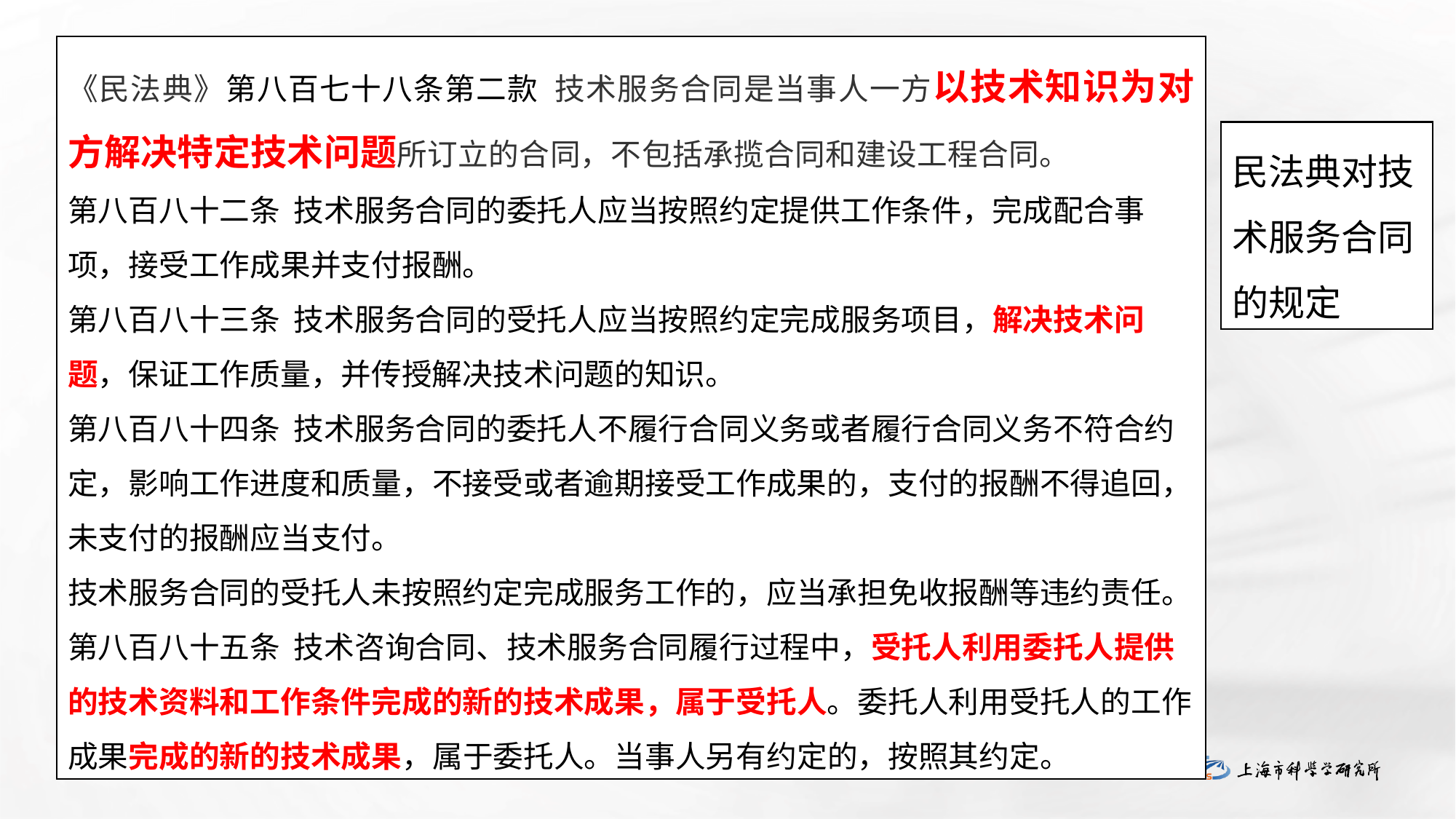

《民法典》第八百七十八条第二款  技术服务合同是当事人一方以技术知识为对方解决特定技术问题所订立的合同，不包括承揽合同和建设工程合同。
第八百八十二条  技术服务合同的委托人应当按照约定提供工作条件，完成配合事项，接受工作成果并支付报酬。
第八百八十三条  技术服务合同的受托人应当按照约定完成服务项目，解决技术问题，保证工作质量，并传授解决技术问题的知识。
第八百八十四条  技术服务合同的委托人不履行合同义务或者履行合同义务不符合约定，影响工作进度和质量，不接受或者逾期接受工作成果的，支付的报酬不得追回，未支付的报酬应当支付。
技术服务合同的受托人未按照约定完成服务工作的，应当承担免收报酬等违约责任。
第八百八十五条  技术咨询合同、技术服务合同履行过程中，受托人利用委托人提供的技术资料和工作条件完成的新的技术成果，属于受托人。委托人利用受托人的工作成果完成的新的技术成果，属于委托人。当事人另有约定的，按照其约定。
民法典对技术服务合同的规定